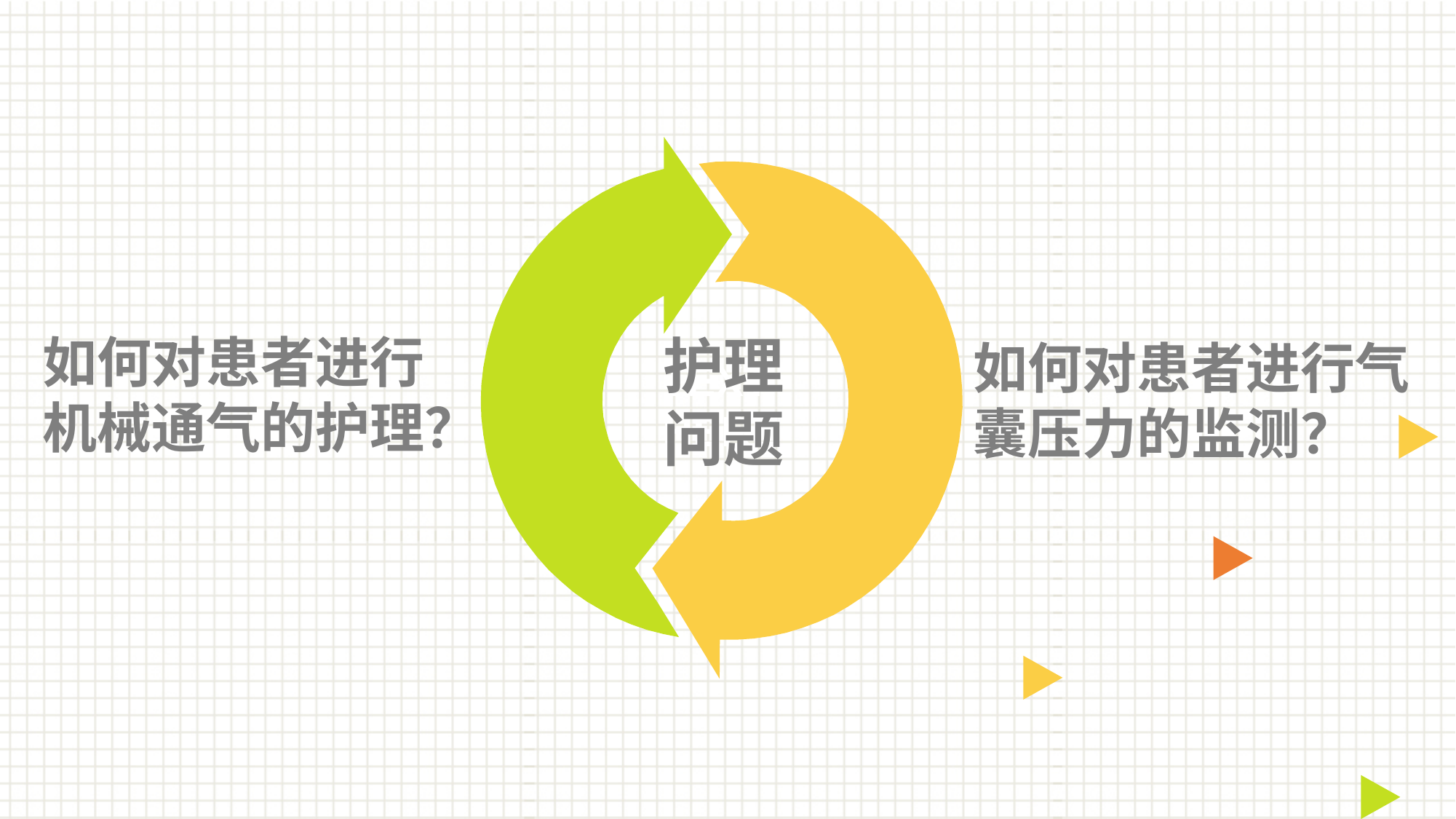

如何对患者进行机械通气的护理？

护理问题

如何对患者进行气囊压力的监测？
TEXT
HERE